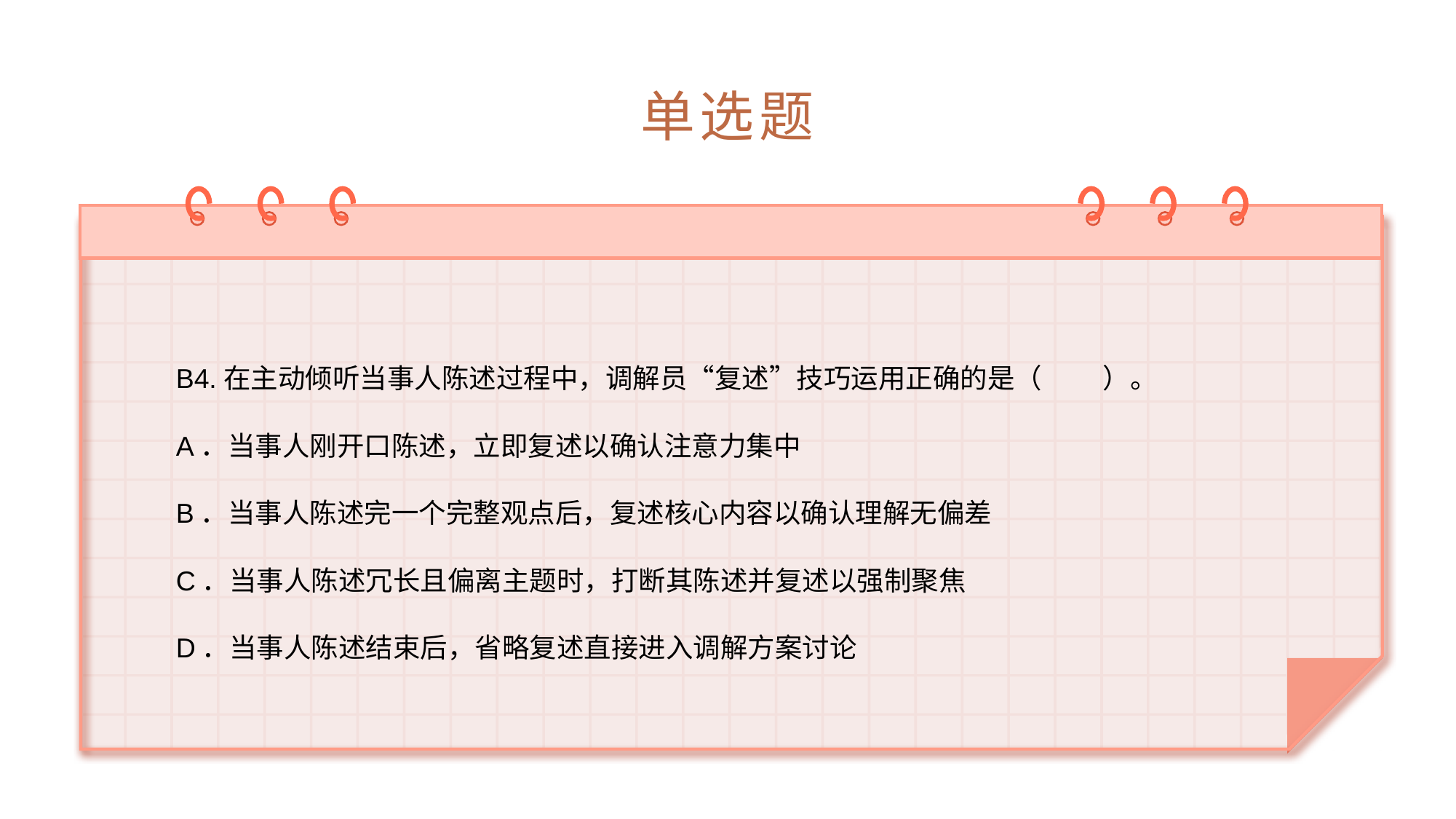

# 单选题

B4.在主动倾听当事人陈述过程中，调解员“复述”技巧运用正确的是（　 　）。
A．当事人刚开口陈述，立即复述以确认注意力集中
B．当事人陈述完一个完整观点后，复述核心内容以确认理解无偏差
C．当事人陈述冗长且偏离主题时，打断其陈述并复述以强制聚焦
D．当事人陈述结束后，省略复述直接进入调解方案讨论